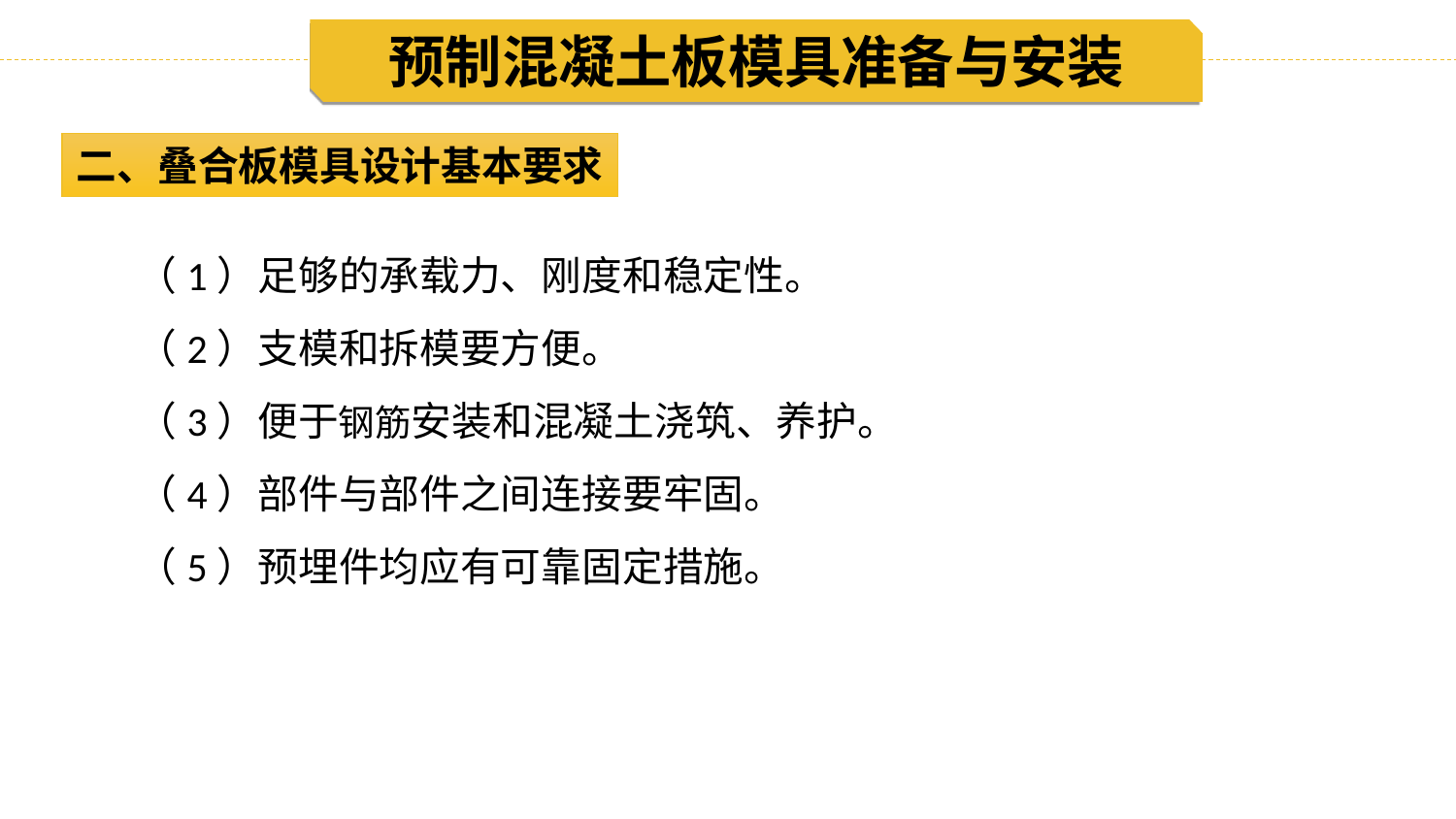

预制混凝土板模具准备与安装
二、叠合板模具设计基本要求
（1）足够的承载力、刚度和稳定性。
（2）支模和拆模要方便。
（3）便于钢筋安装和混凝土浇筑、养护。
（4）部件与部件之间连接要牢固。
（5）预埋件均应有可靠固定措施。